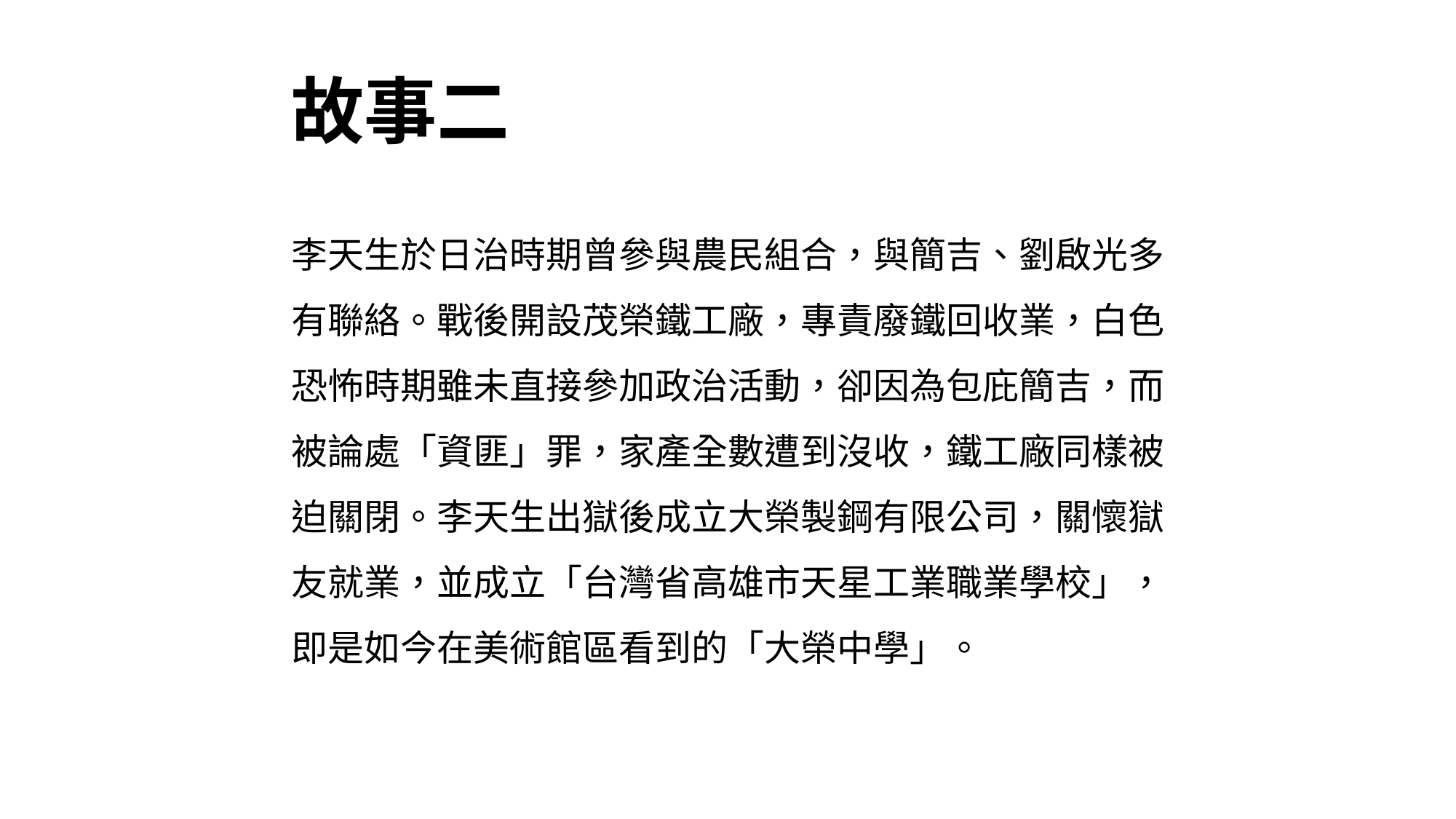

故事二
# 李天生於日治時期曾參與農民組合，與簡吉、劉啟光多有聯絡。戰後開設茂榮鐵工廠，專責廢鐵回收業，白色恐怖時期雖未直接參加政治活動，卻因為包庇簡吉，而被論處「資匪」罪，家產全數遭到沒收，鐵工廠同樣被迫關閉。李天生出獄後成立大榮製鋼有限公司，關懷獄友就業，並成立「台灣省高雄市天星工業職業學校」，即是如今在美術館區看到的「大榮中學」。